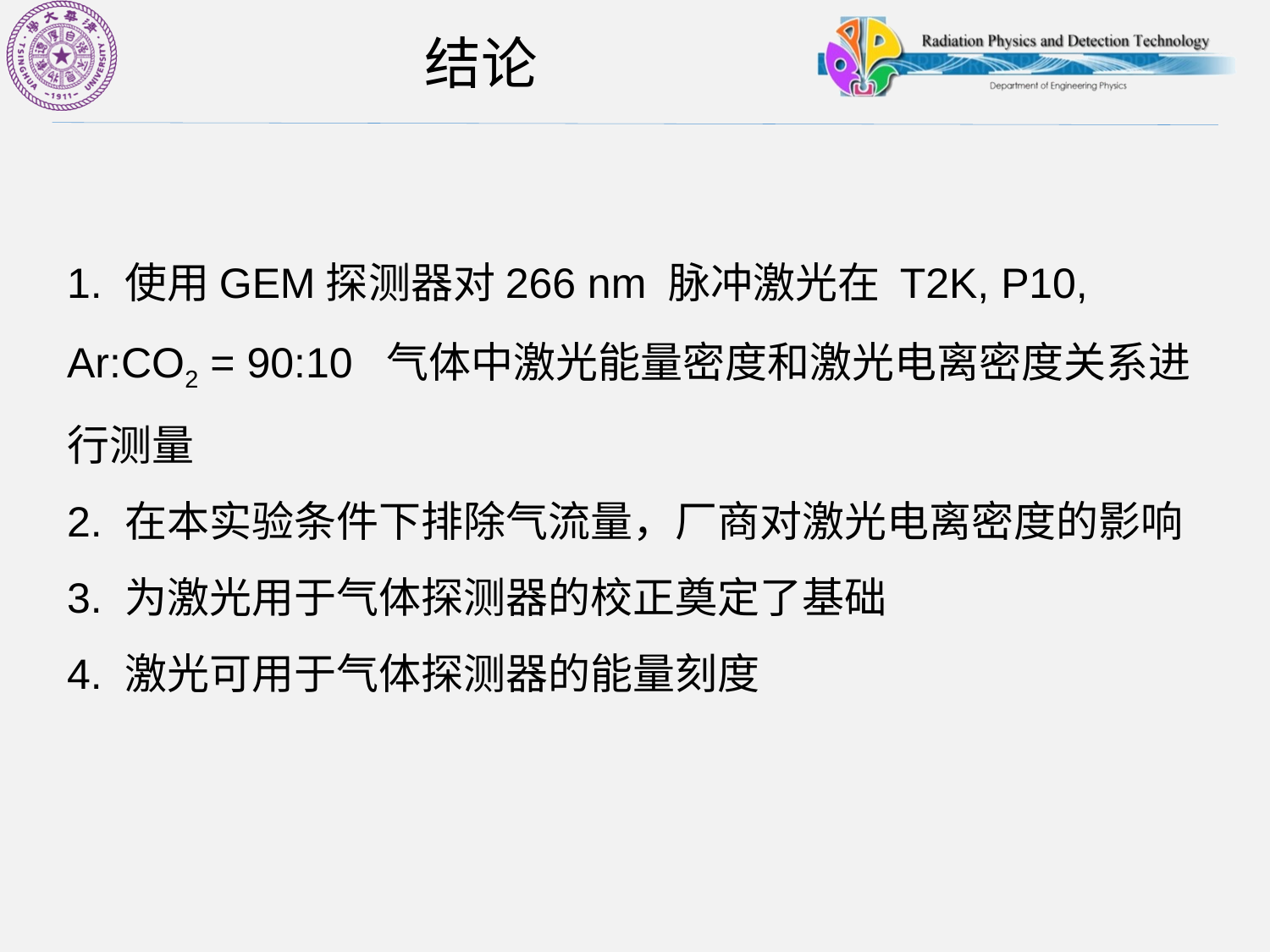

# 结论
1. 使用GEM探测器对266 nm 脉冲激光在 T2K, P10, Ar:CO2 = 90:10  气体中激光能量密度和激光电离密度关系进行测量
2. 在本实验条件下排除气流量，厂商对激光电离密度的影响
3. 为激光用于气体探测器的校正奠定了基础
4. 激光可用于气体探测器的能量刻度